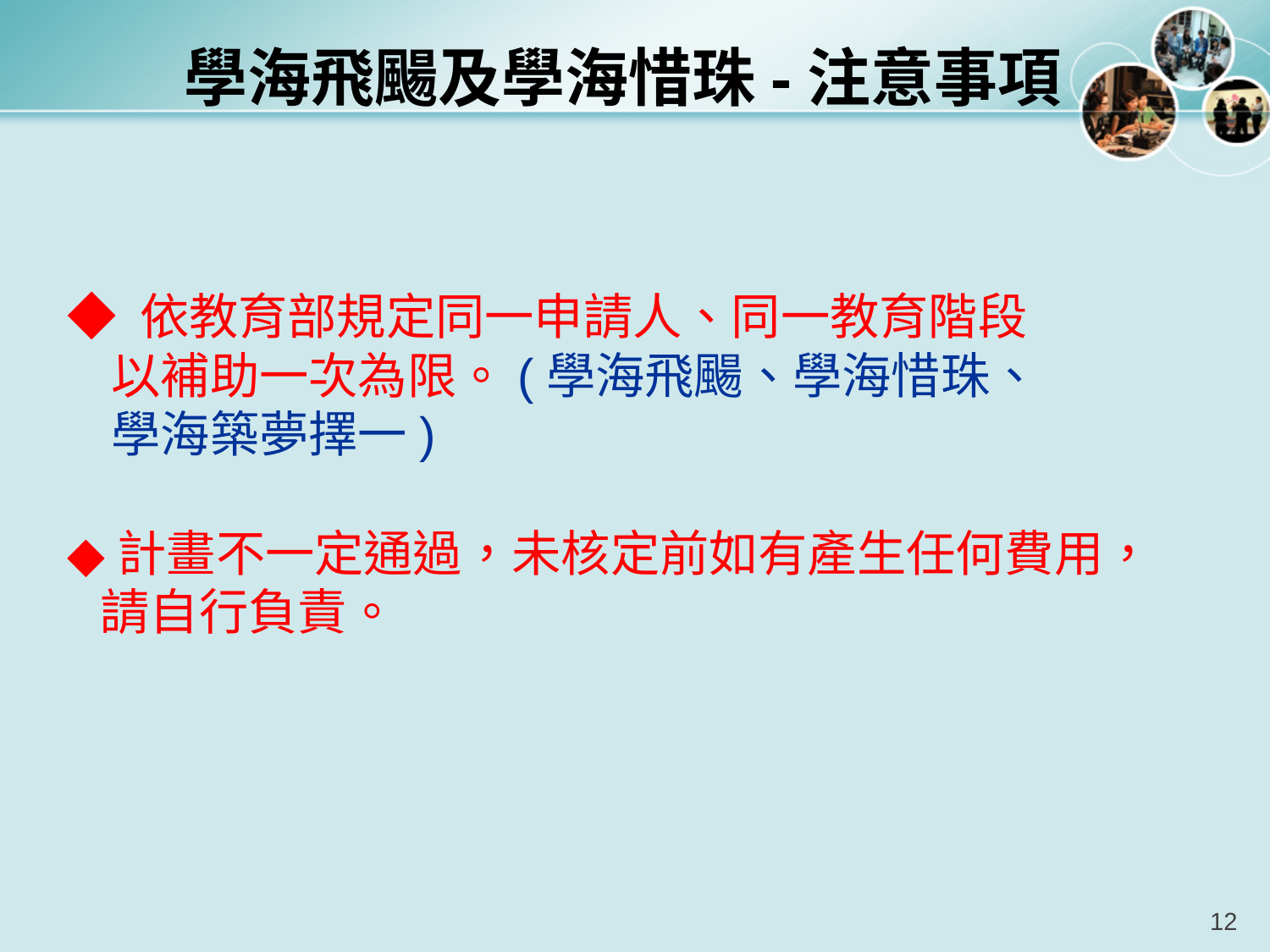

學海飛颺及學海惜珠-注意事項
# ◆ 依教育部規定同一申請人、同一教育階段 以補助一次為限。(學海飛颺、學海惜珠、 學海築夢擇一) ◆計畫不一定通過，未核定前如有產生任何費用， 請自行負責。
12